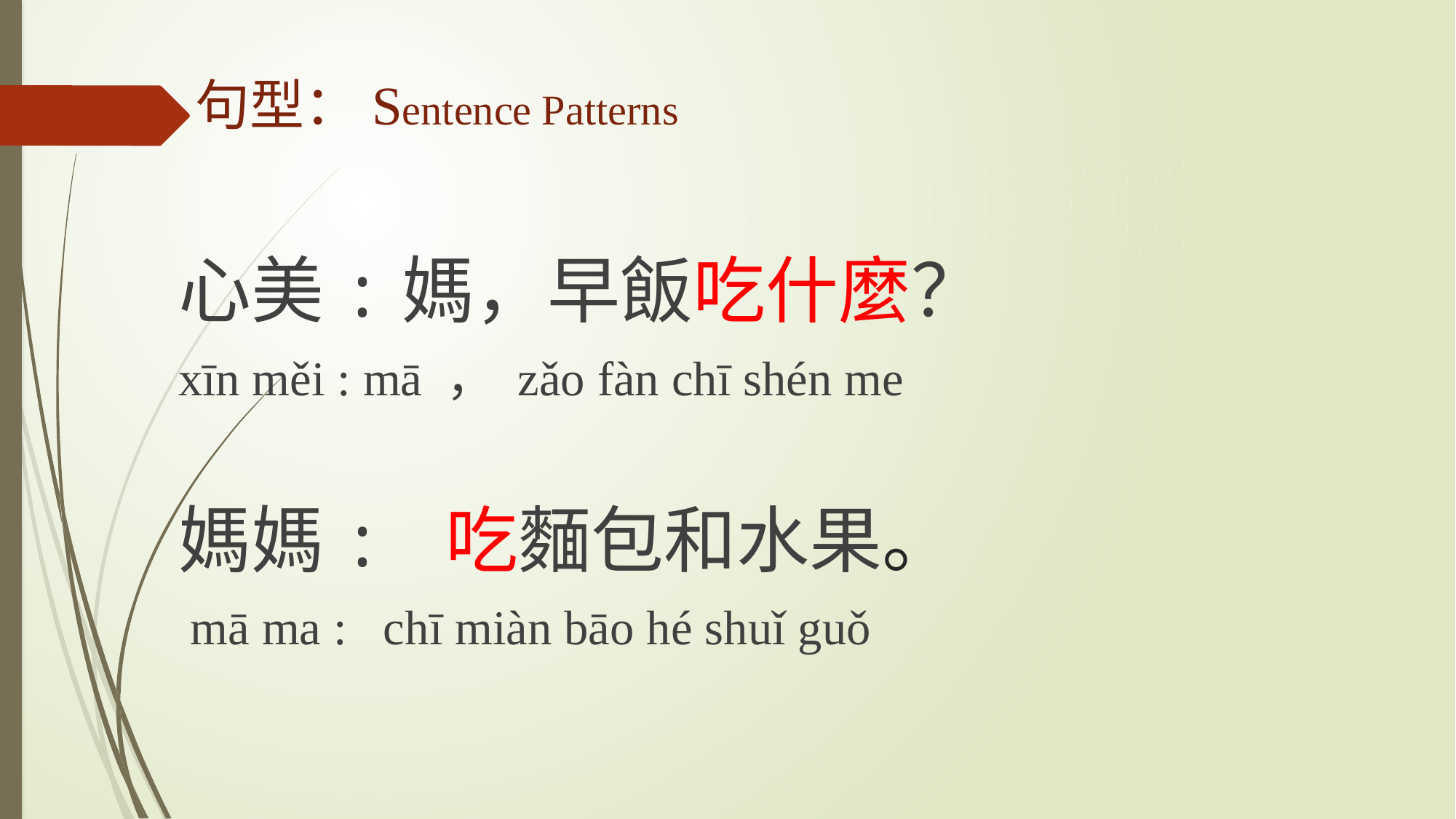

句型：Sentence Patterns
心美:媽，早飯吃什麼？
xīn měi : mā ， zǎo fàn chī shén me

媽媽: 吃麵包和水果。
 mā ma :   chī miàn bāo hé shuǐ guǒ